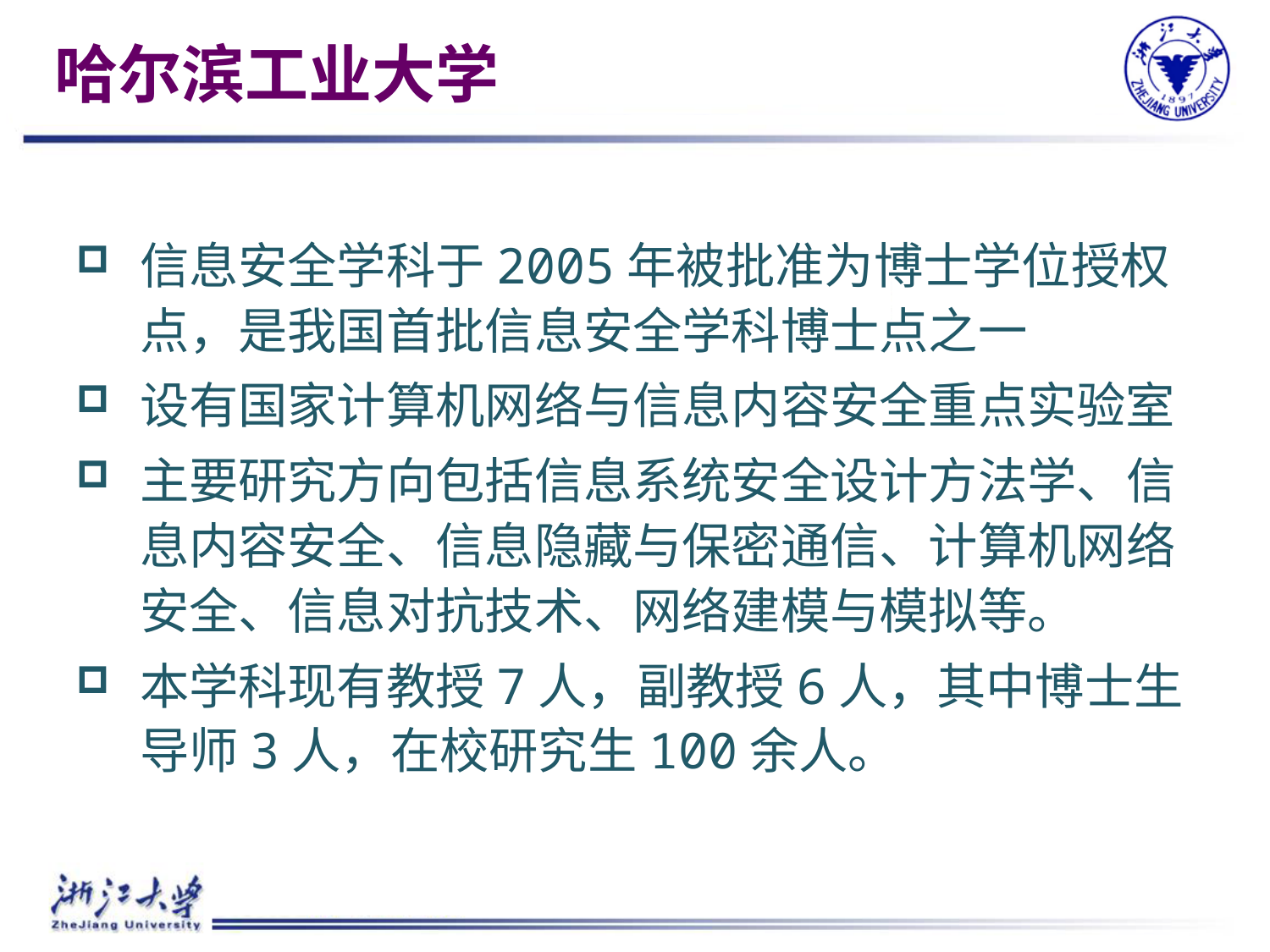

# 哈尔滨工业大学
信息安全学科于2005年被批准为博士学位授权点，是我国首批信息安全学科博士点之一
设有国家计算机网络与信息内容安全重点实验室
主要研究方向包括信息系统安全设计方法学、信息内容安全、信息隐藏与保密通信、计算机网络安全、信息对抗技术、网络建模与模拟等。
本学科现有教授7人，副教授6人，其中博士生导师3人，在校研究生100余人。